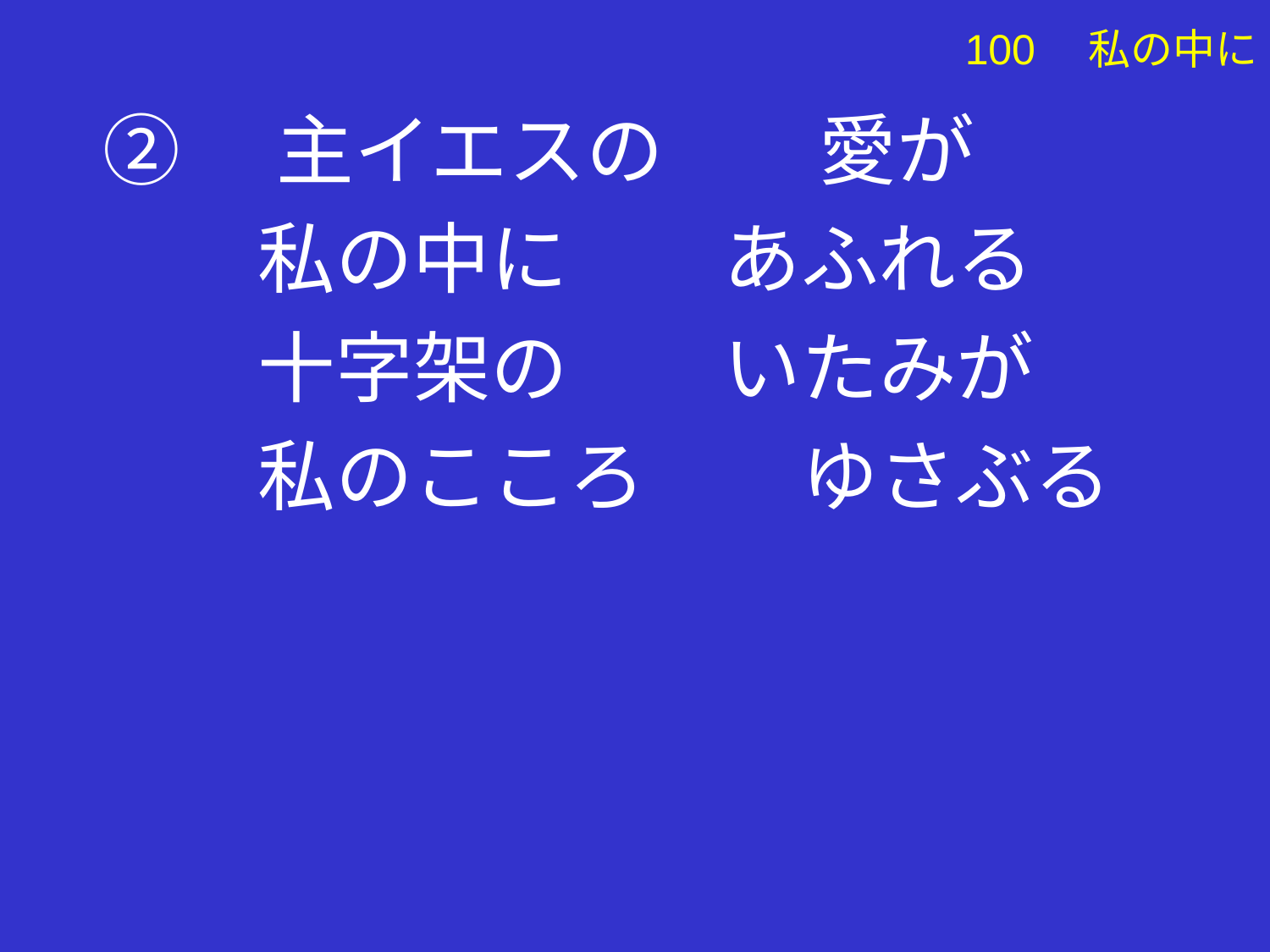

②　主イエスの　　愛が
　　私の中に　　あふれる
　　十字架の　　いたみが
　　私のこころ　　ゆさぶる

# 100　私の中に